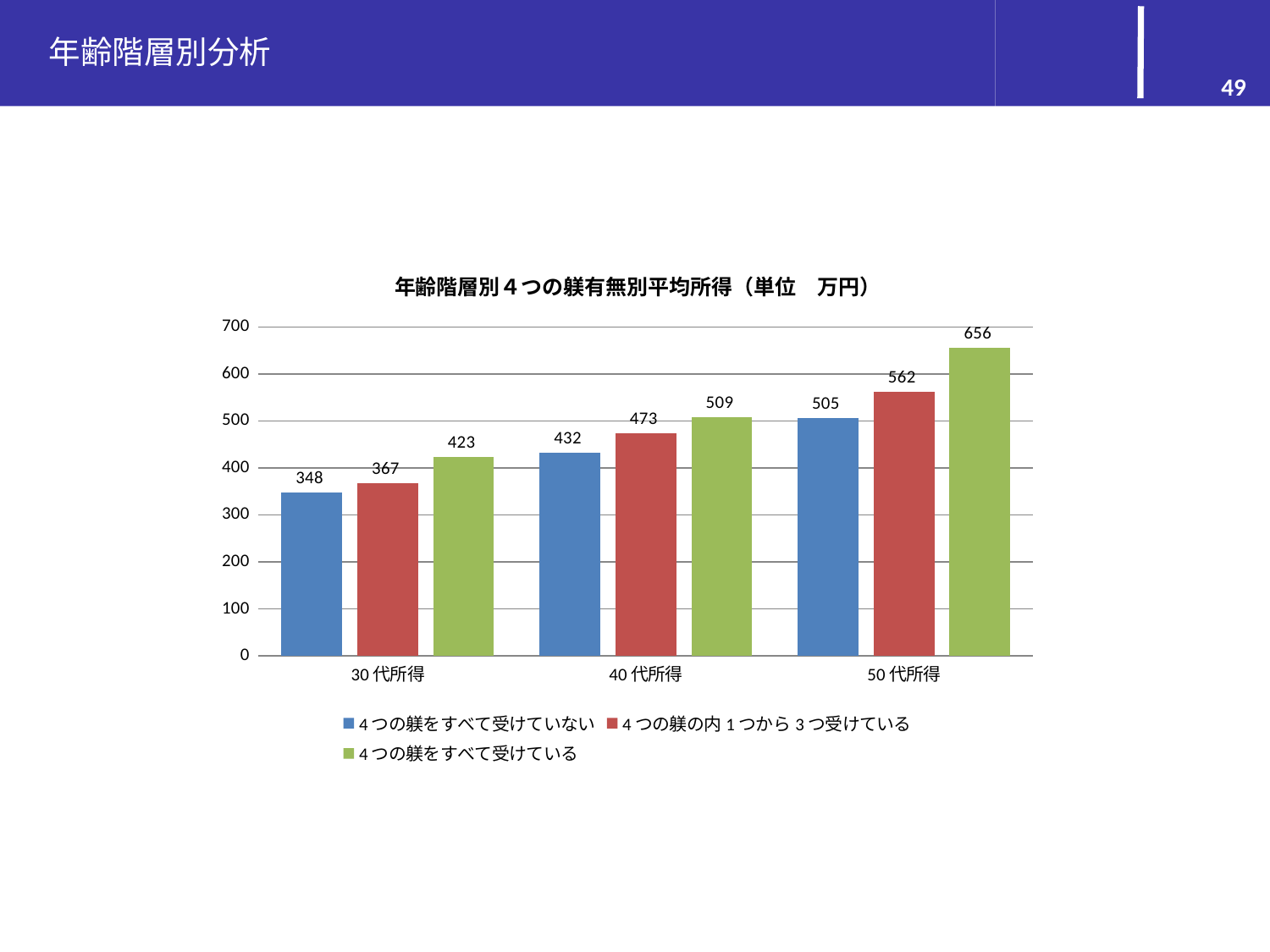

年齢階層別分析
49

### Chart: 　年齢階層別４つの躾有無別平均所得（単位　万円）

| Category | 4つの躾をすべて受けていない | 4つの躾の内1つから3つ受けている | 4つの躾をすべて受けている |
|---|---|---|---|
| 30代所得 | 347.6275999999997 | 366.9008 | 423.4694 |
| 40代所得 | 431.5027 | 473.0920999999995 | 508.6330999999995 |
| 50代所得 | 505.23419999999925 | 561.8137 | 655.6962 |